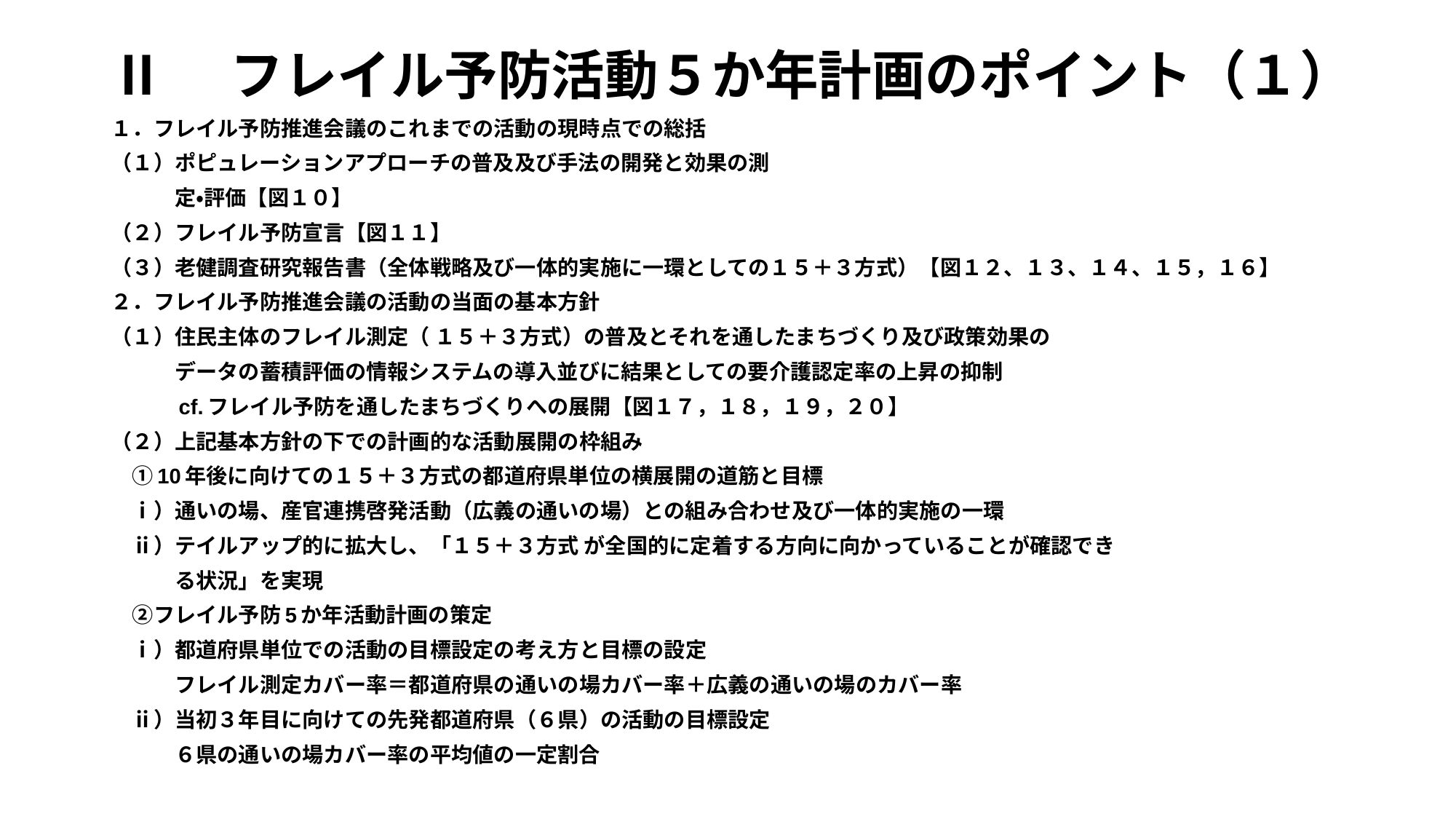

# Ⅱ　フレイル予防活動５か年計画のポイント（１）
１．フレイル予防推進会議のこれまでの活動の現時点での総括
（１）ポピュレーションアプローチの普及及び手法の開発と効果の測
　　　定・評価【図１０】
（２）フレイル予防宣言【図１１】
（３）老健調査研究報告書（全体戦略及び一体的実施に一環としての１５＋３方式）【図１２、１３、１４、１５，１６】
２．フレイル予防推進会議の活動の当面の基本方針
（１）住民主体のフレイル測定（ １５＋３方式）の普及とそれを通したまちづくり及び政策効果の
　　　データの蓄積評価の情報システムの導入並びに結果としての要介護認定率の上昇の抑制
　　　cf.フレイル予防を通したまちづくりへの展開【図１７，１８，１９，２０】
（２）上記基本方針の下での計画的な活動展開の枠組み
　①10年後に向けての１５＋３方式の都道府県単位の横展開の道筋と目標
　ⅰ）通いの場、産官連携啓発活動（広義の通いの場）との組み合わせ及び一体的実施の一環
　ⅱ）テイルアップ的に拡大し、「１５＋３方式 が全国的に定着する方向に向かっていることが確認でき
　　　る状況」を実現
　②フレイル予防5か年活動計画の策定
　ⅰ）都道府県単位での活動の目標設定の考え方と目標の設定
　　　フレイル測定カバー率＝都道府県の通いの場カバー率＋広義の通いの場のカバー率
　ⅱ）当初３年目に向けての先発都道府県（６県）の活動の目標設定
　　　６県の通いの場カバー率の平均値の一定割合